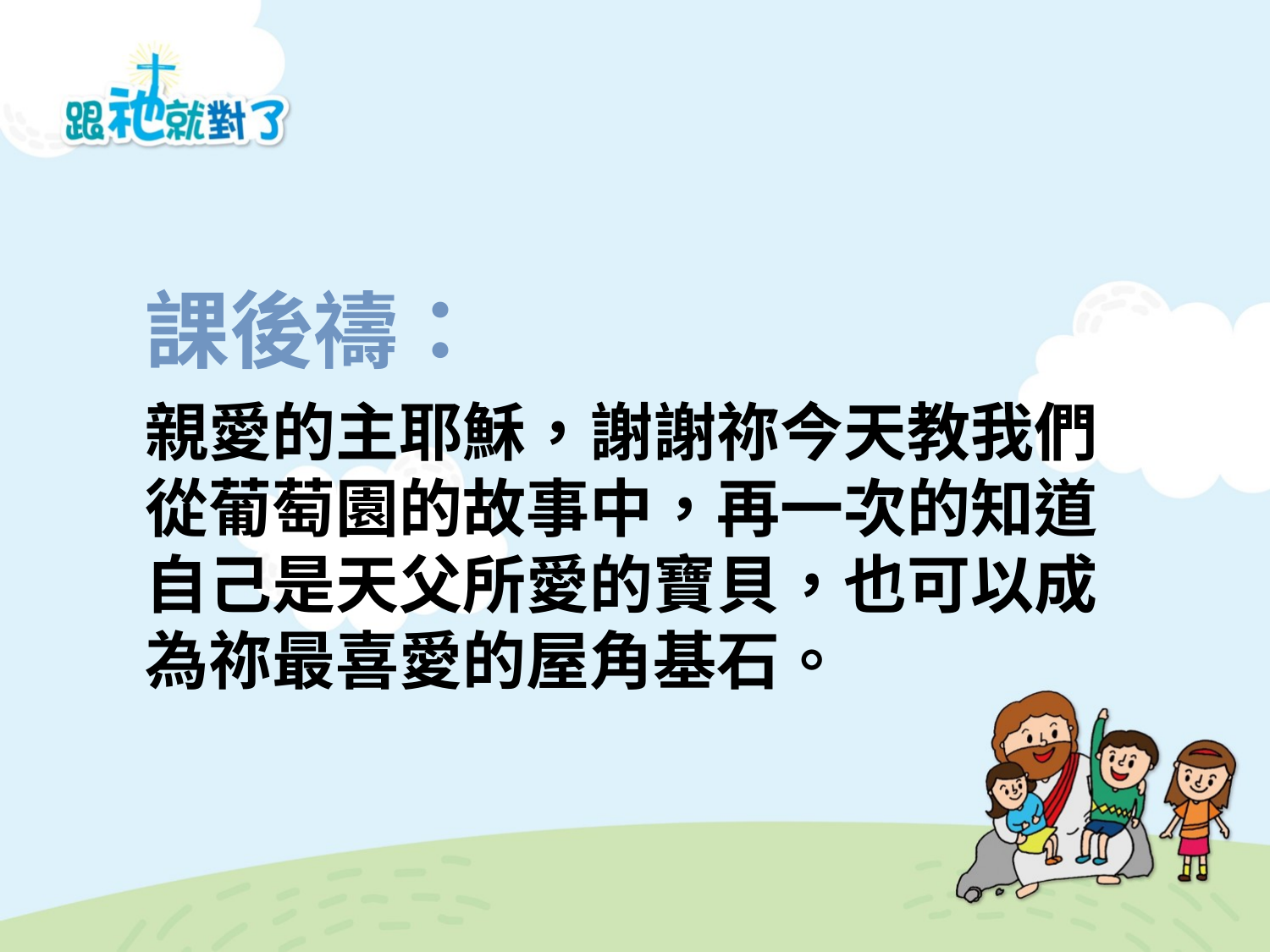

課後禱：
親愛的主耶穌，謝謝祢今天教我們從葡萄園的故事中，再一次的知道自己是天父所愛的寶貝，也可以成為祢最喜愛的屋角基石。